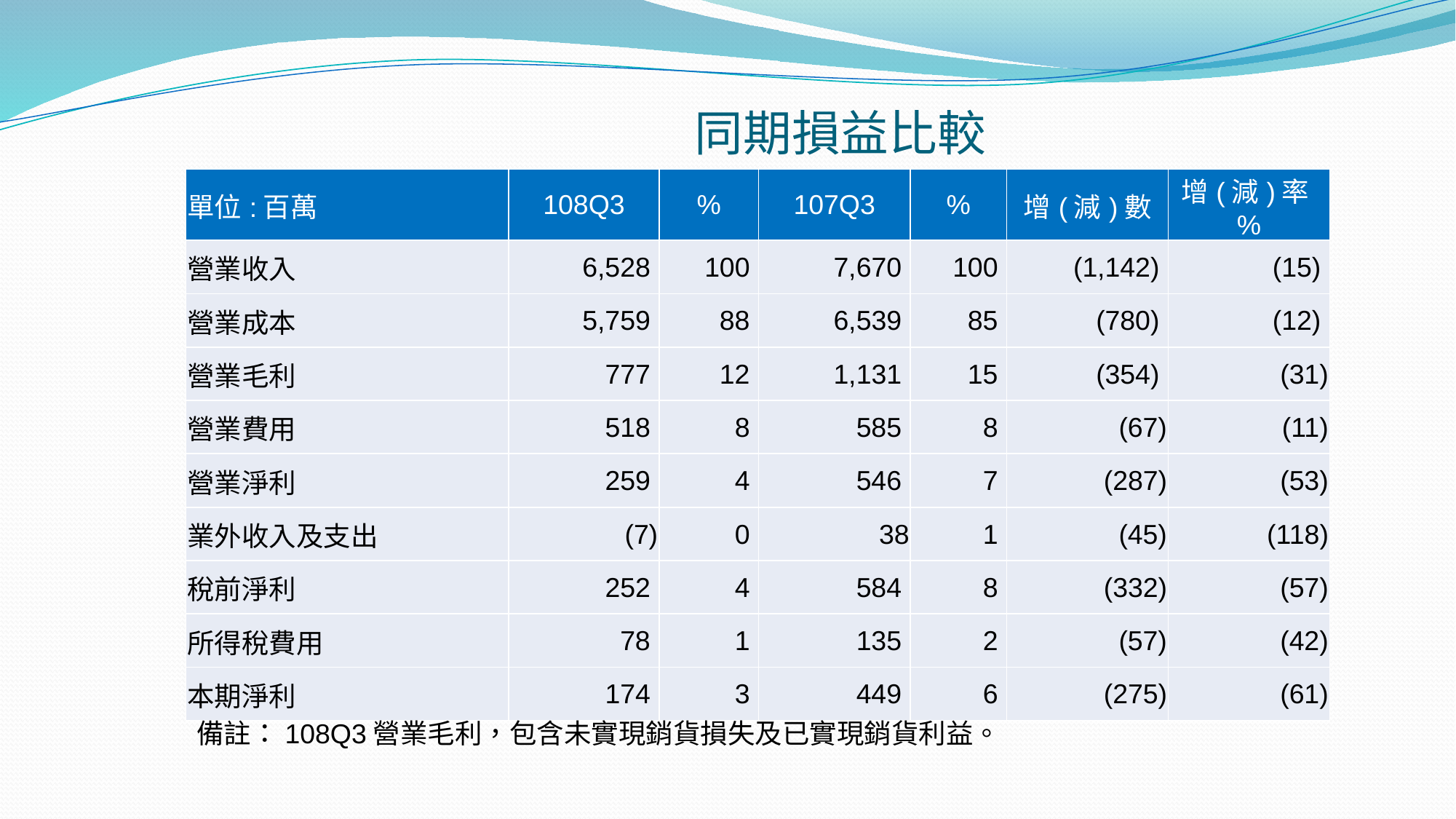

# 同期損益比較
| 單位:百萬 | 108Q3 | % | 107Q3 | % | 增(減)數 | 增(減)率% |
| --- | --- | --- | --- | --- | --- | --- |
| 營業收入 | 6,528 | 100 | 7,670 | 100 | (1,142) | (15) |
| 營業成本 | 5,759 | 88 | 6,539 | 85 | (780) | (12) |
| 營業毛利 | 777 | 12 | 1,131 | 15 | (354) | (31) |
| 營業費用 | 518 | 8 | 585 | 8 | (67) | (11) |
| 營業淨利 | 259 | 4 | 546 | 7 | (287) | (53) |
| 業外收入及支出 | (7) | 0 | 38 | 1 | (45) | (118) |
| 稅前淨利 | 252 | 4 | 584 | 8 | (332) | (57) |
| 所得稅費用 | 78 | 1 | 135 | 2 | (57) | (42) |
| 本期淨利 | 174 | 3 | 449 | 6 | (275) | (61) |
備註：108Q3營業毛利，包含未實現銷貨損失及已實現銷貨利益。